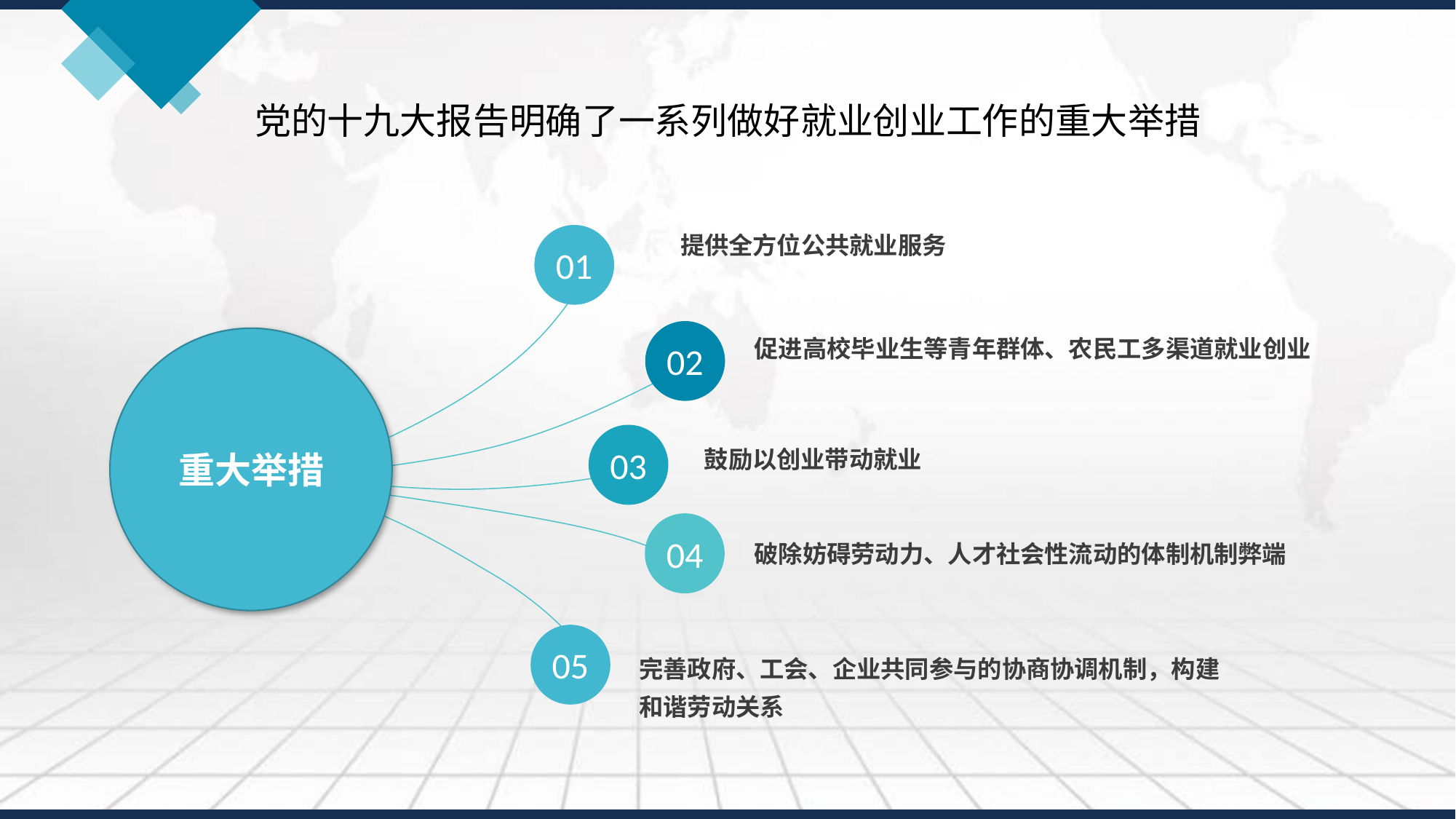

# 党的十九大报告明确了一系列做好就业创业工作的重大举措
01
提供全方位公共就业服务

02
重大举措
促进高校毕业生等青年群体、农民工多渠道就业创业
03
鼓励以创业带动就业
04
破除妨碍劳动力、人才社会性流动的体制机制弊端
05
完善政府、工会、企业共同参与的协商协调机制，构建和谐劳动关系